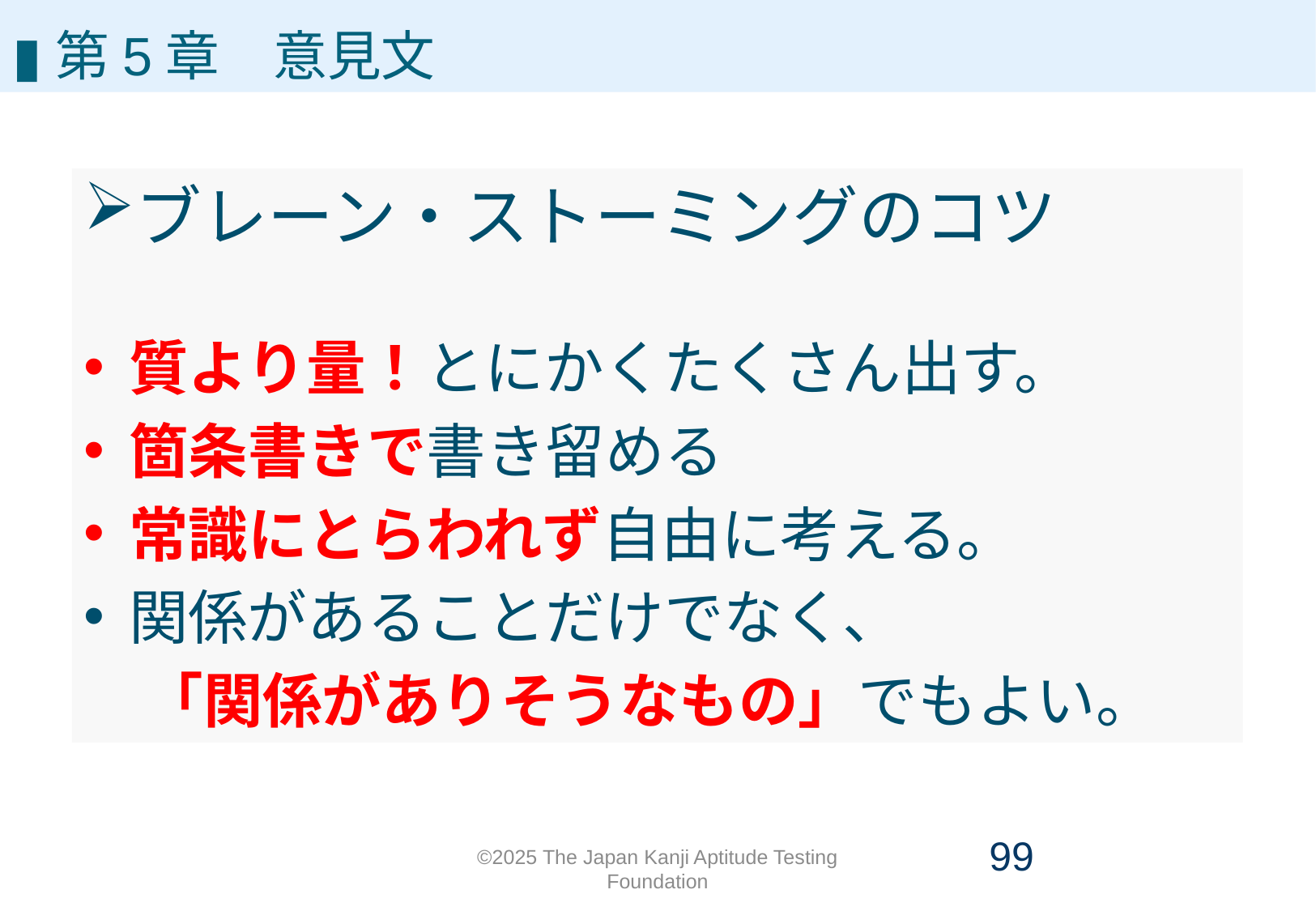

ルール①　事実と意見を分ける
▮第5章　意見文
ブレーン・ストーミングのコツ

質より量！とにかくたくさん出す。
箇条書きで書き留める
常識にとらわれず自由に考える。
関係があることだけでなく、
　「関係がありそうなもの」でもよい。

©2025 The Japan Kanji Aptitude Testing Foundation
99